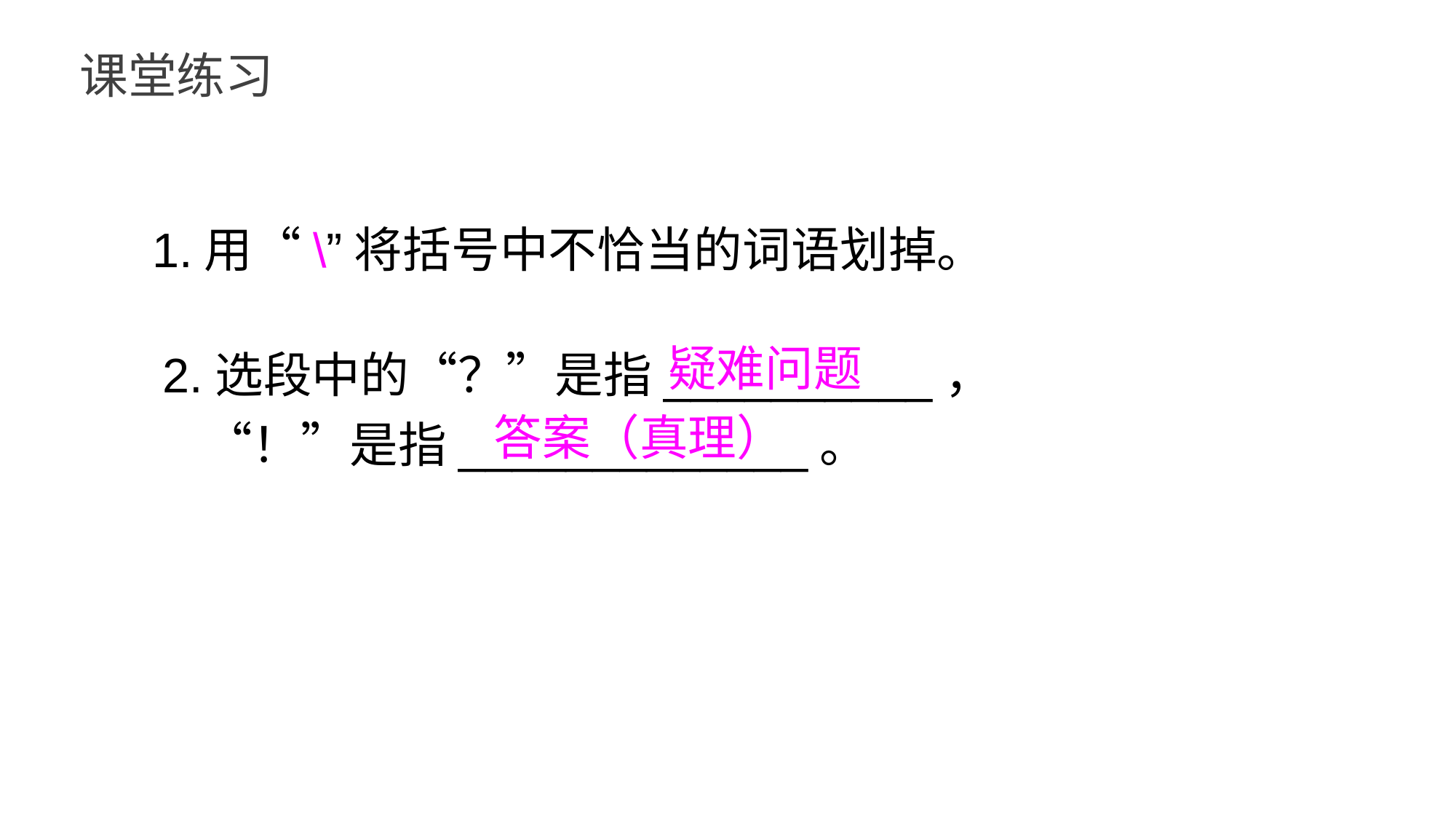

课堂练习
1.用“\”将括号中不恰当的词语划掉。
2.选段中的“？”是指__________，“！”是指_____________。
疑难问题
答案（真理）